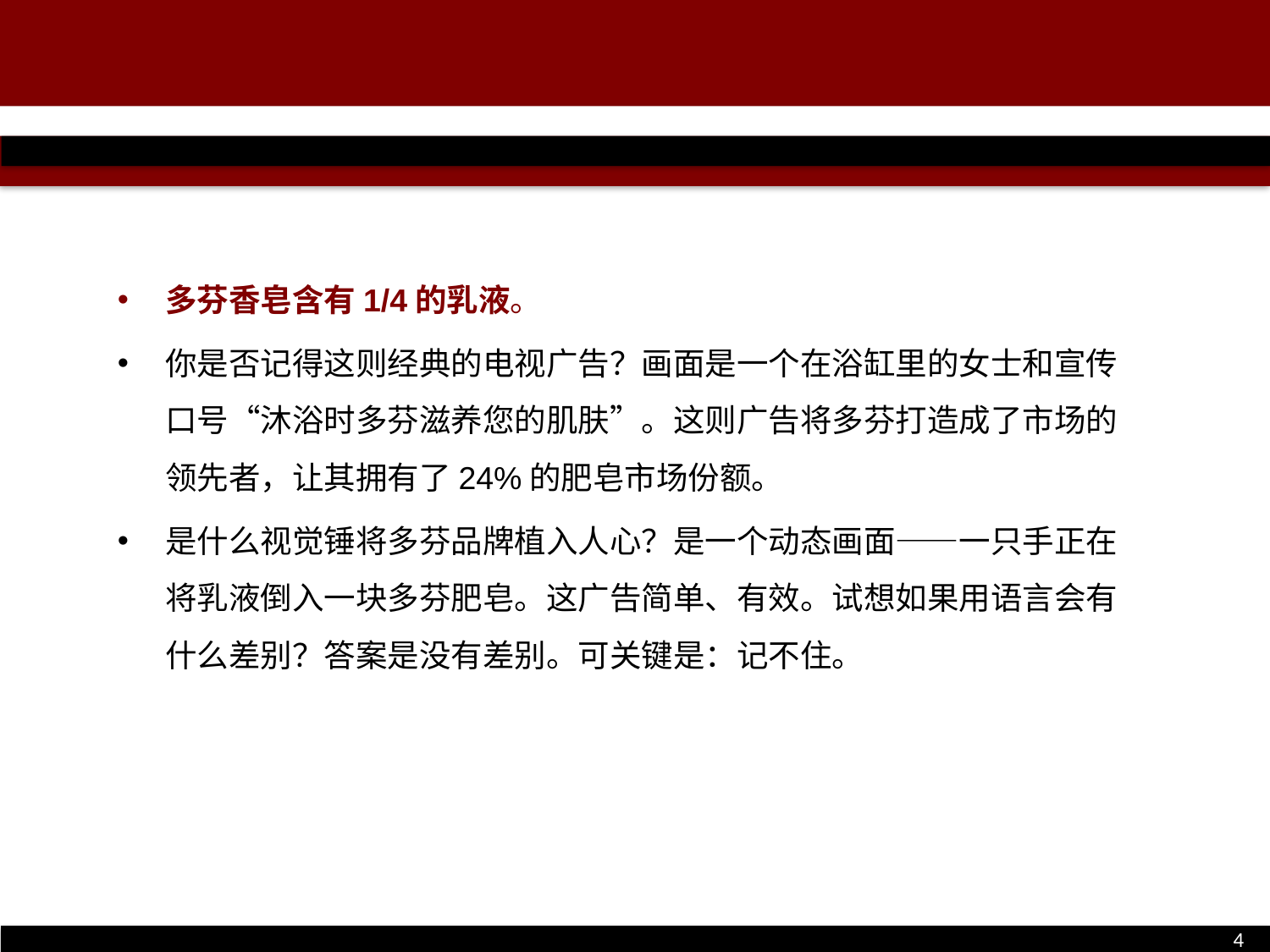

多芬香皂含有1/4的乳液。
你是否记得这则经典的电视广告？画面是一个在浴缸里的女士和宣传口号“沐浴时多芬滋养您的肌肤”。这则广告将多芬打造成了市场的领先者，让其拥有了24%的肥皂市场份额。
是什么视觉锤将多芬品牌植入人心？是一个动态画面——一只手正在将乳液倒入一块多芬肥皂。这广告简单、有效。试想如果用语言会有什么差别？答案是没有差别。可关键是：记不住。